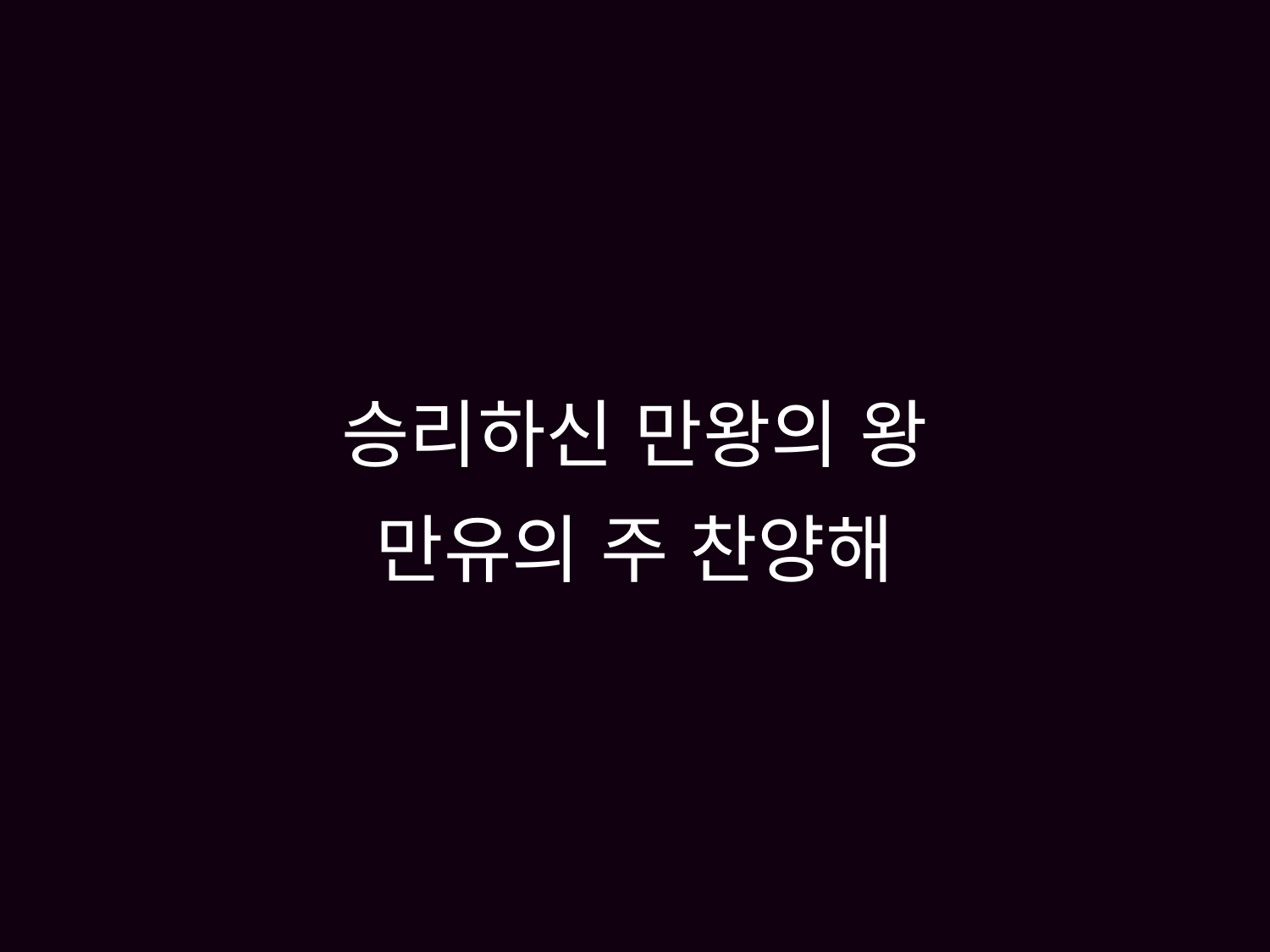

# 승리하신 만왕의 왕 만유의 주 찬양해